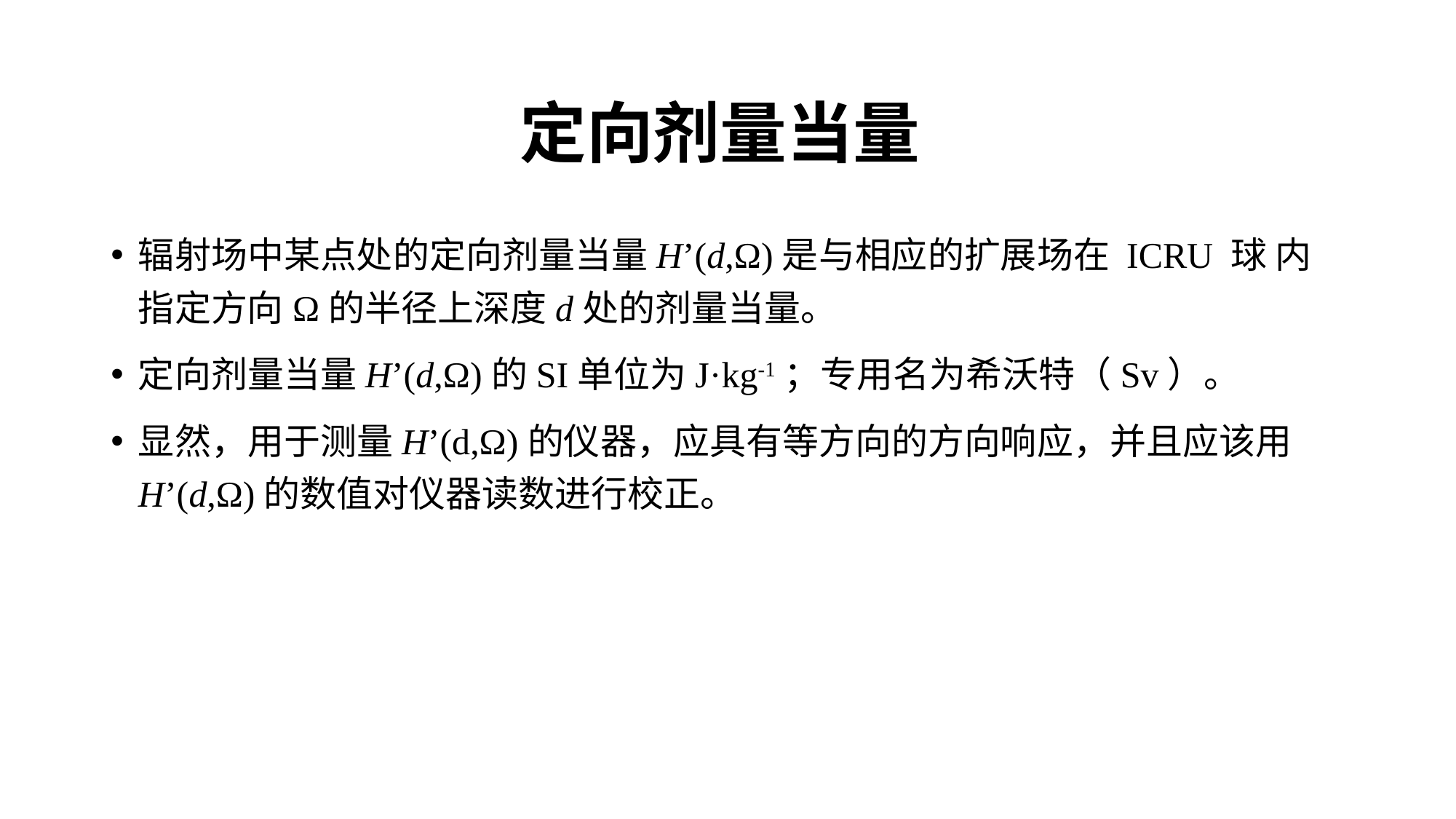

# 定向剂量当量
辐射场中某点处的定向剂量当量H’(d,Ω)是与相应的扩展场在 ICRU 球 内指定方向Ω的半径上深度d处的剂量当量。
定向剂量当量H’(d,Ω)的SI单位为J·kg-1；专用名为希沃特（Sv）。
显然，用于测量H’(d,Ω)的仪器，应具有等方向的方向响应，并且应该用H’(d,Ω)的数值对仪器读数进行校正。